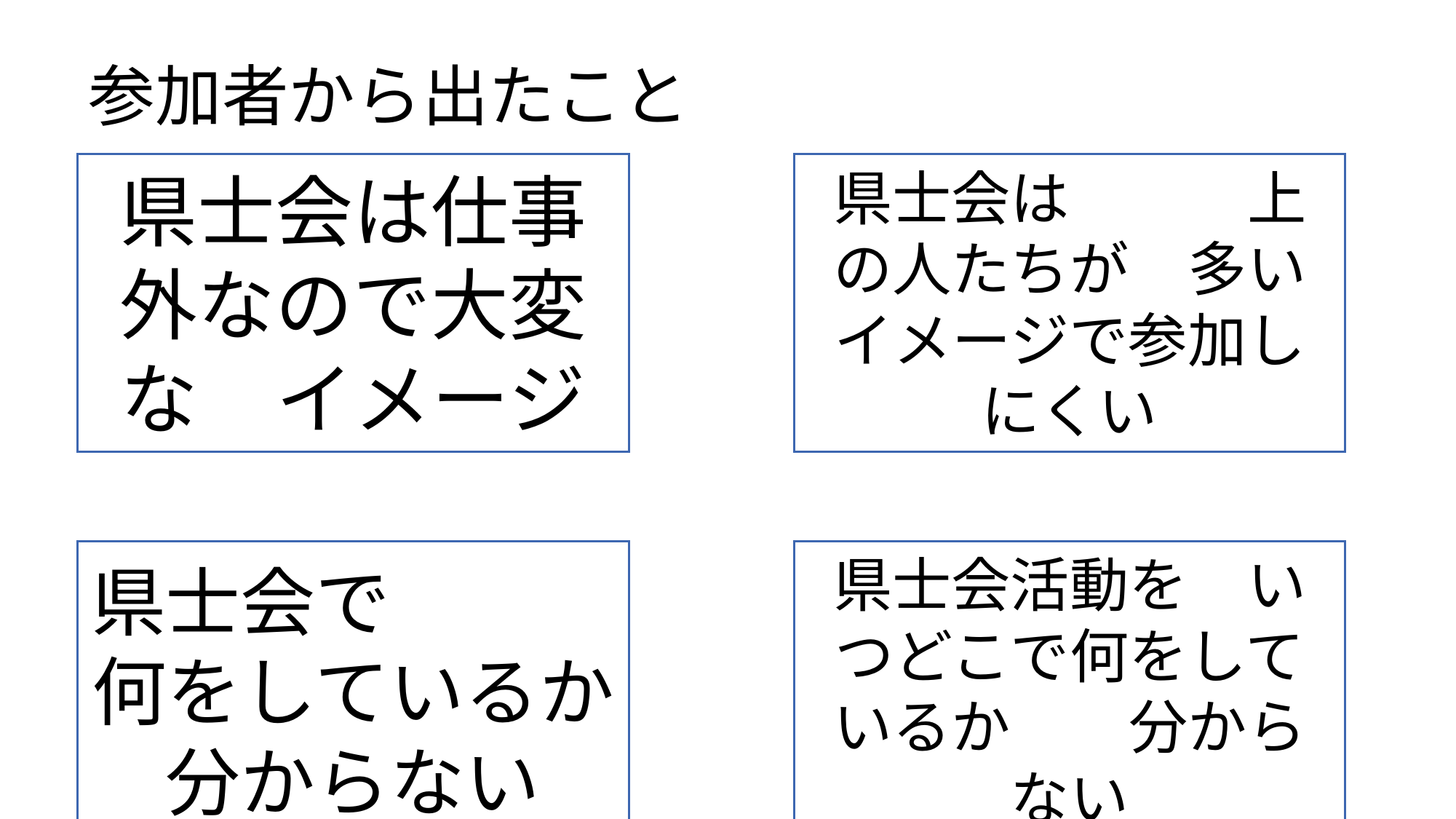

# 参加者から出たこと
県士会は仕事外なので大変な　イメージ
県士会は　　　上の人たちが　多いイメージで参加しにくい
県士会で　　　何をしているか分からない